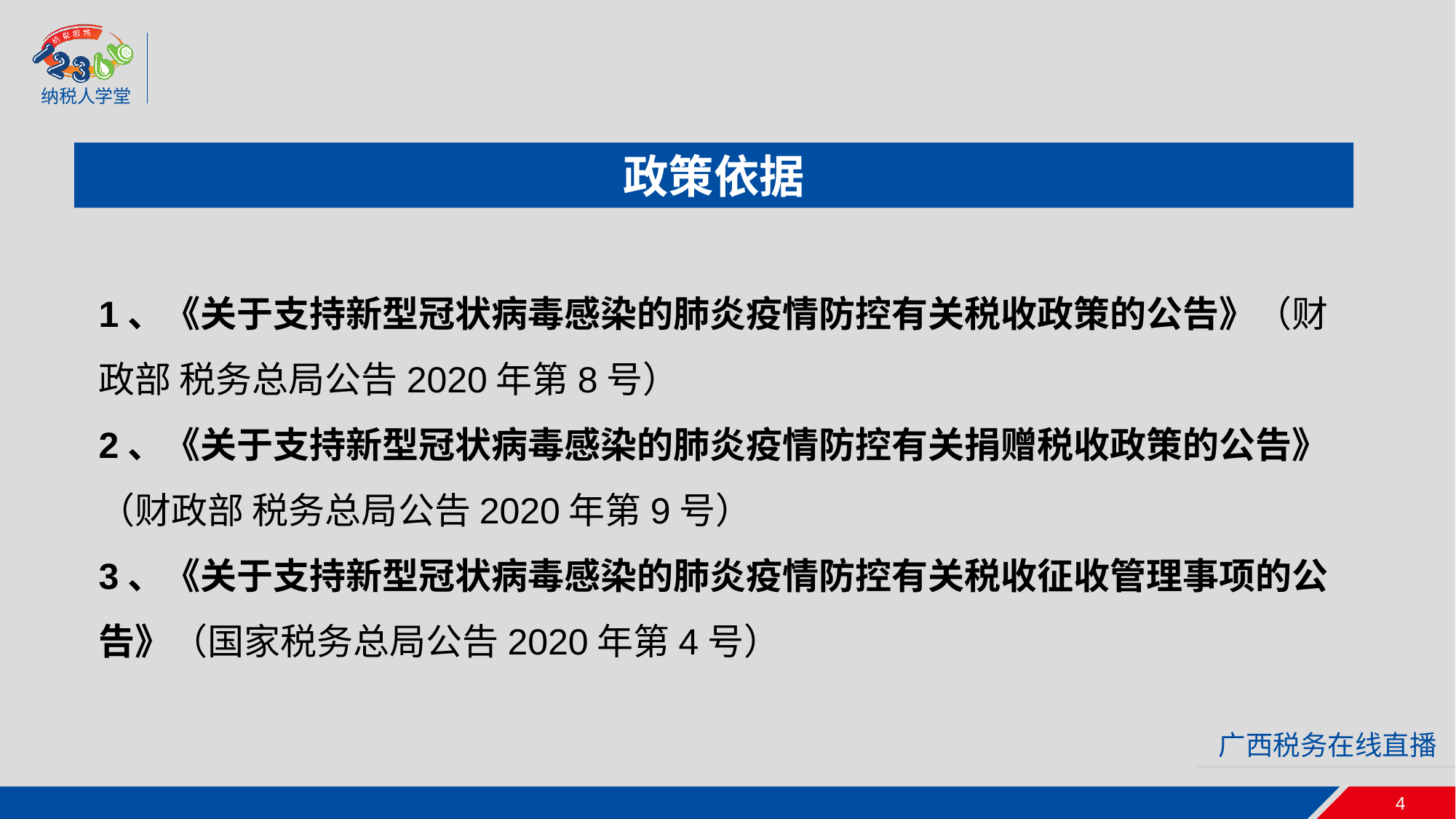

政策依据
1、《关于支持新型冠状病毒感染的肺炎疫情防控有关税收政策的公告》（财政部 税务总局公告2020年第8号）
2、《关于支持新型冠状病毒感染的肺炎疫情防控有关捐赠税收政策的公告》（财政部 税务总局公告2020年第9号）
3、《关于支持新型冠状病毒感染的肺炎疫情防控有关税收征收管理事项的公告》（国家税务总局公告2020年第4号）